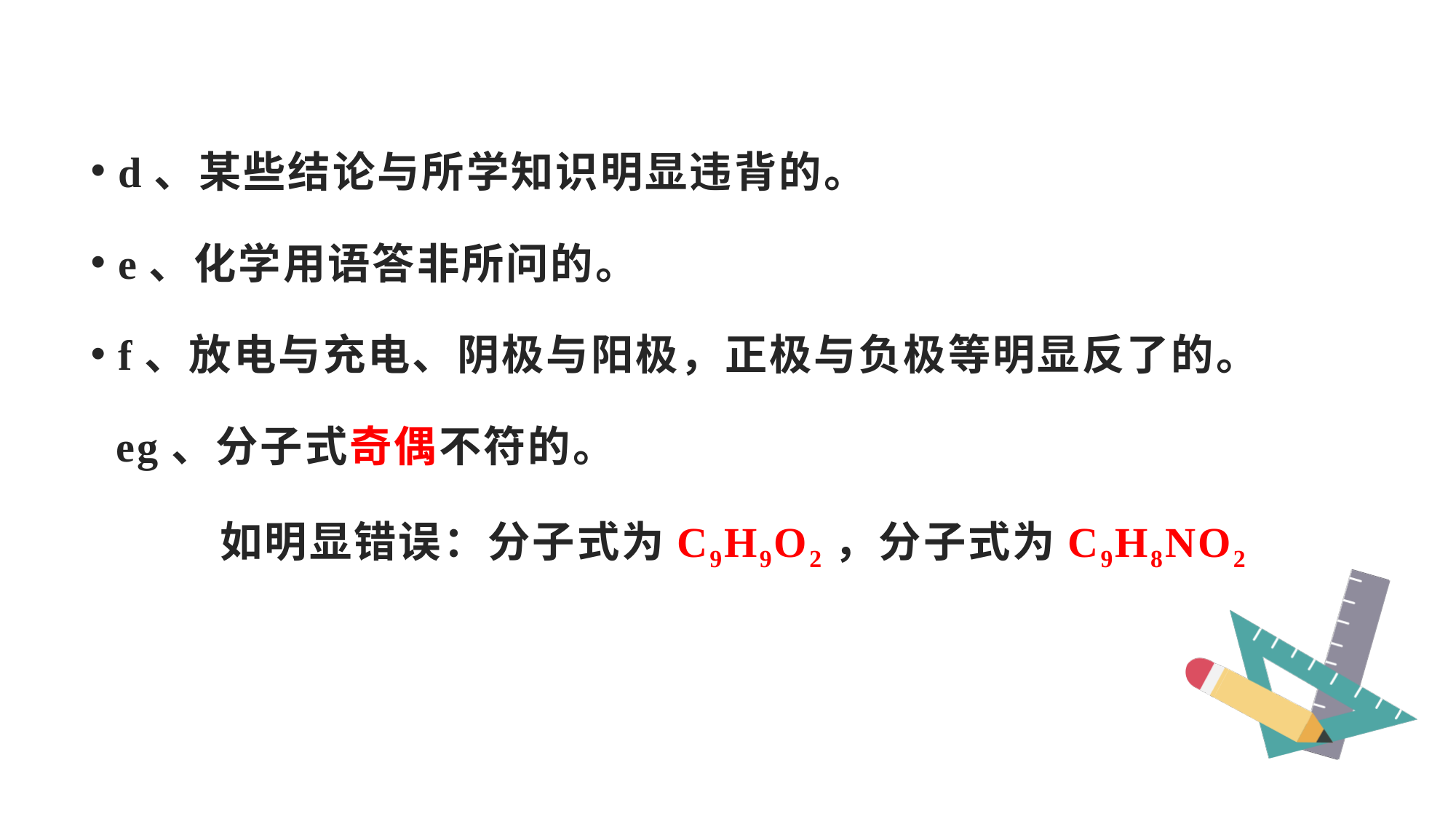

d、某些结论与所学知识明显违背的。
e、化学用语答非所问的。
f、放电与充电、阴极与阳极，正极与负极等明显反了的。
  eg、分子式奇偶不符的。
          如明显错误：分子式为C9H9O2，分子式为C9H8NO2